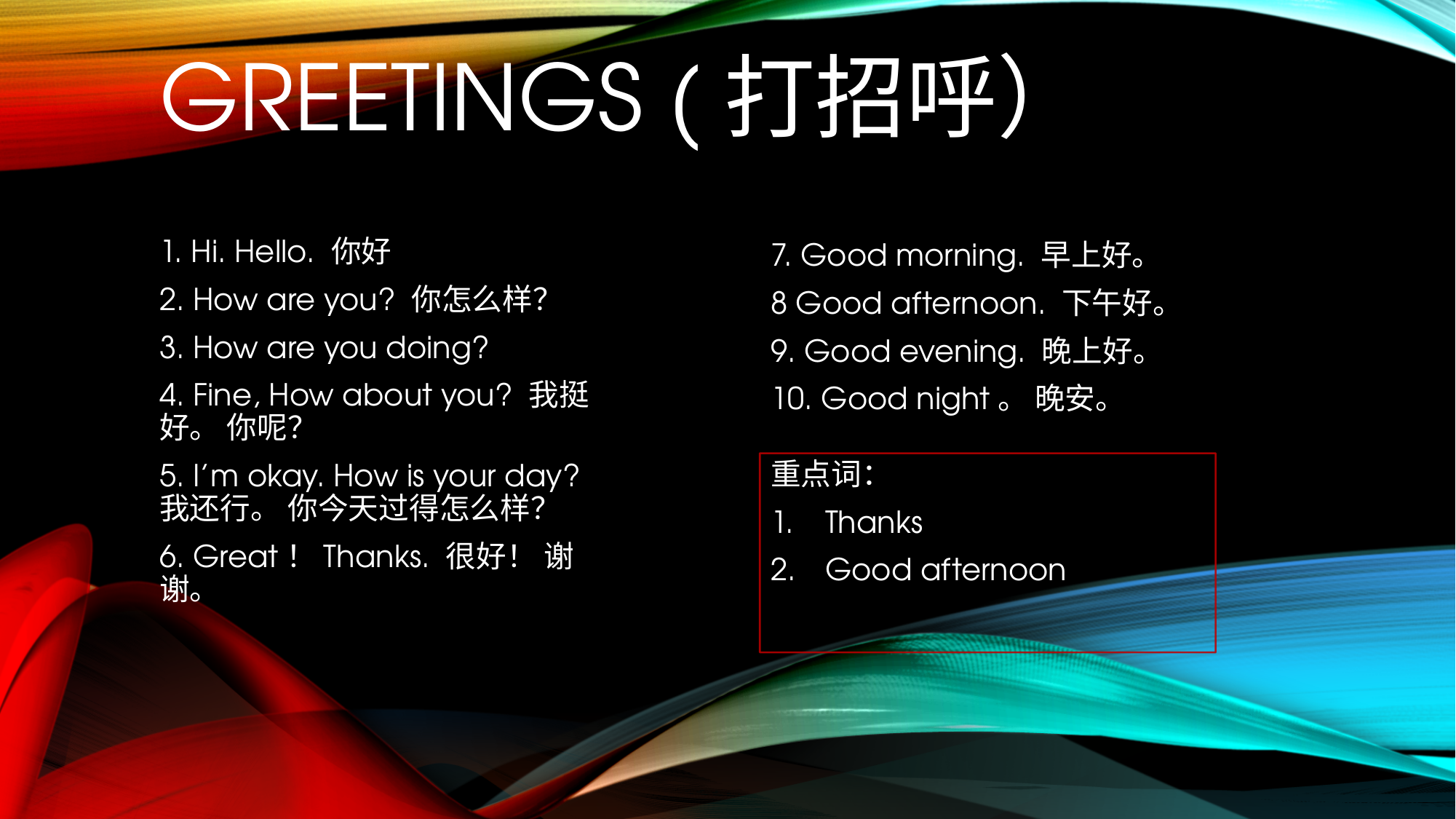

# Greetings (打招呼）
1. Hi. Hello. 你好
2. How are you? 你怎么样？
3. How are you doing?
4. Fine, How about you? 我挺好。 你呢？
5. I’m okay. How is your day? 我还行。 你今天过得怎么样？
6. Great！Thanks. 很好！ 谢谢。

7. Good morning. 早上好。
8 Good afternoon. 下午好。
9. Good evening. 晚上好。
10. Good night。 晚安。

重点词：
Thanks
Good afternoon